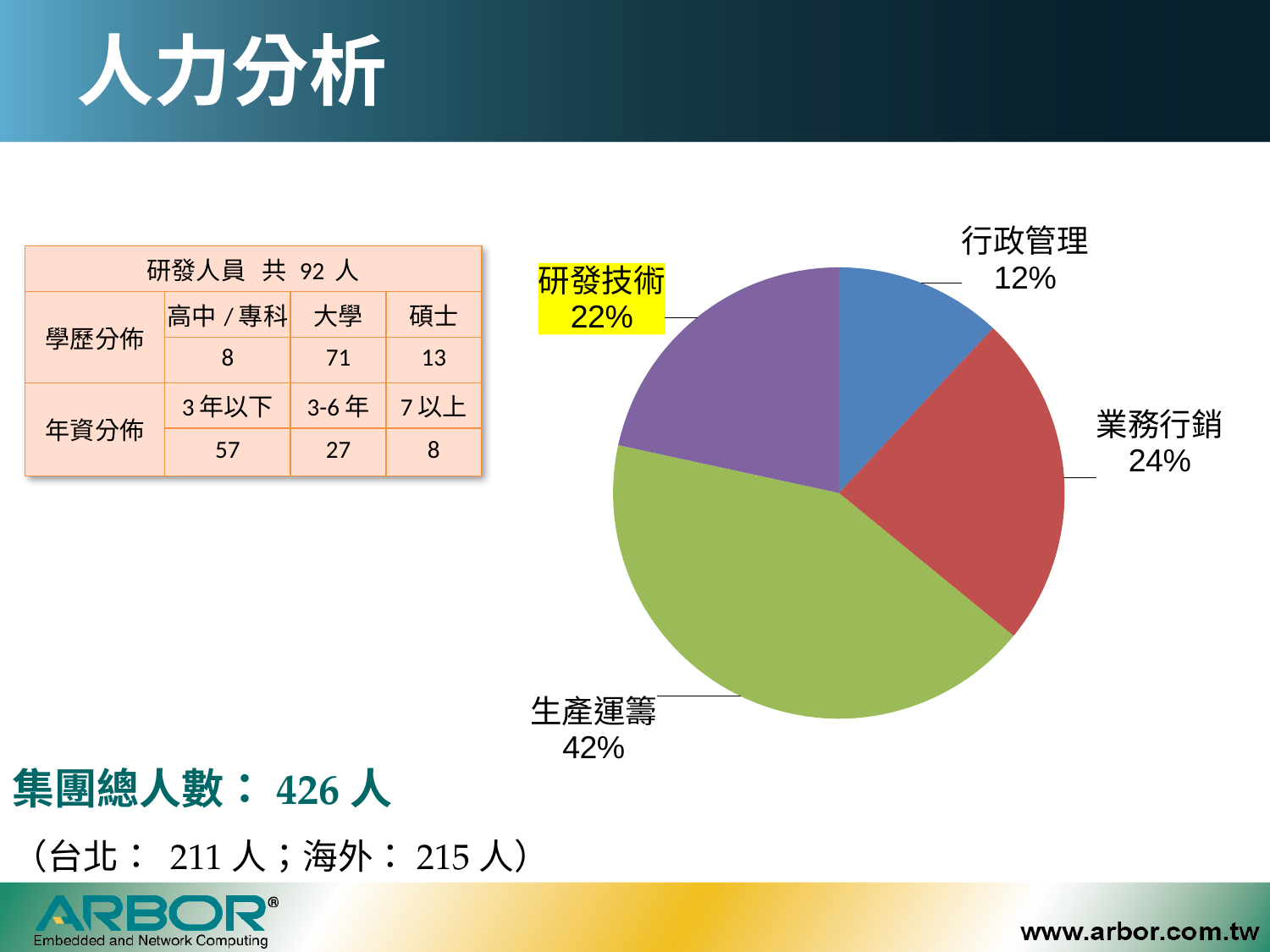

# 人力分析

### Chart

| Category |  |
|---|---|
| 行政管理 | 0.11971830985915491 |
| 業務行銷 | 0.2394366197183099 |
| 生產運籌 | 0.4248826291079865 |
| 研發技術 | 0.21596244131455444 |
| 研發人員 共 92 人 |  |  |  |
| --- | --- | --- | --- |
| 學歷分佈 | 高中/專科 | 大學 | 碩士 |
|  | 8 | 71 | 13 |
| 年資分佈 | 3年以下 | 3-6年 | 7以上 |
|  | 57 | 27 | 8 |
集團總人數：426人
（台北： 211人；海外：215人）
8